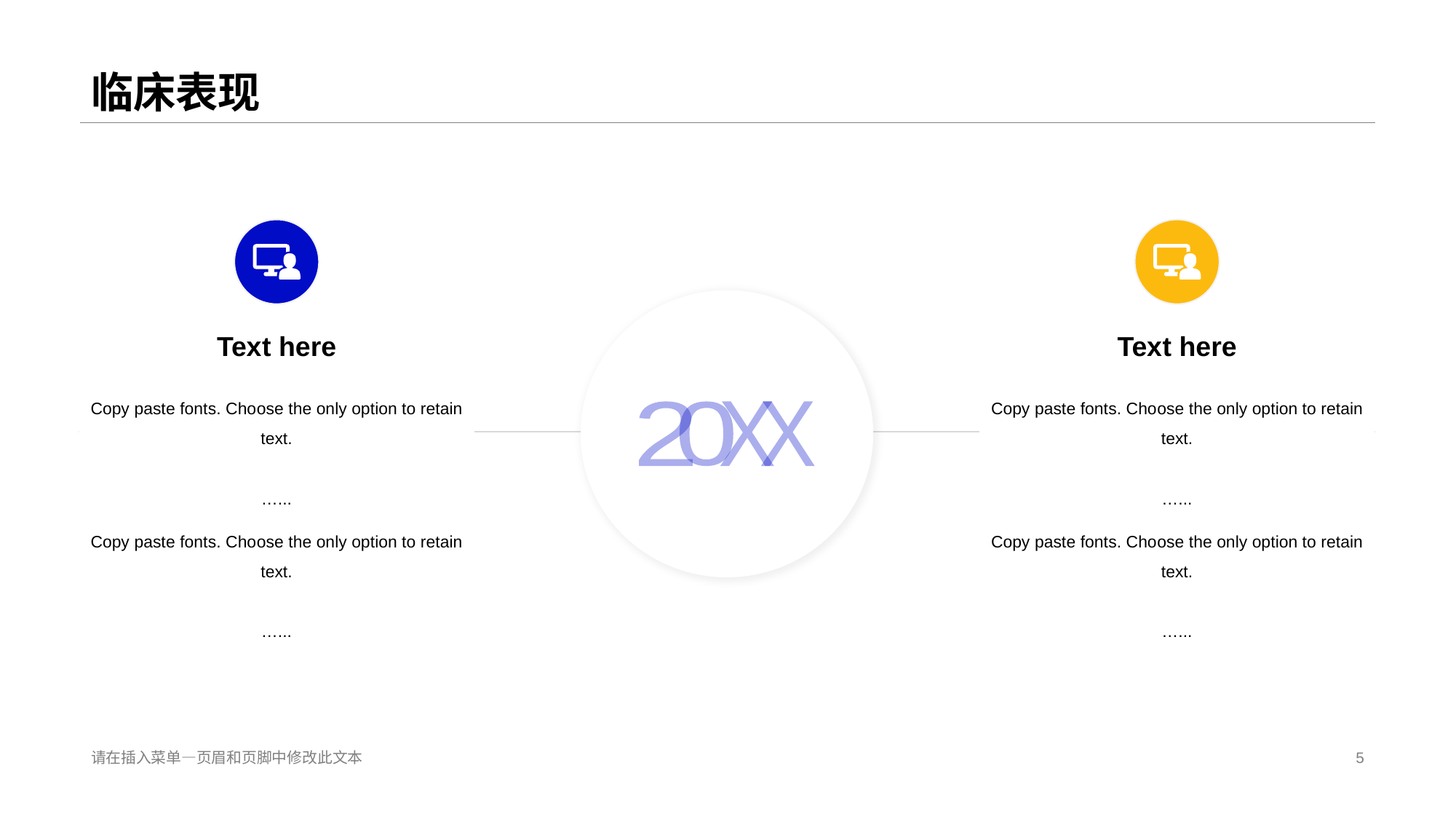

# 临床表现

Tex t here
Copy paste fonts. Cho ose the only option to retain text.

…...
Copy paste fonts. Cho ose the only option to retain text.

…...

Tex t here
Copy paste fonts. Cho ose the only option to retain text.

…...
Copy paste fonts. Cho ose the only option to retain text.

…...

2
0
X
X
请在插入菜单—页眉和页脚中修改此文本
5